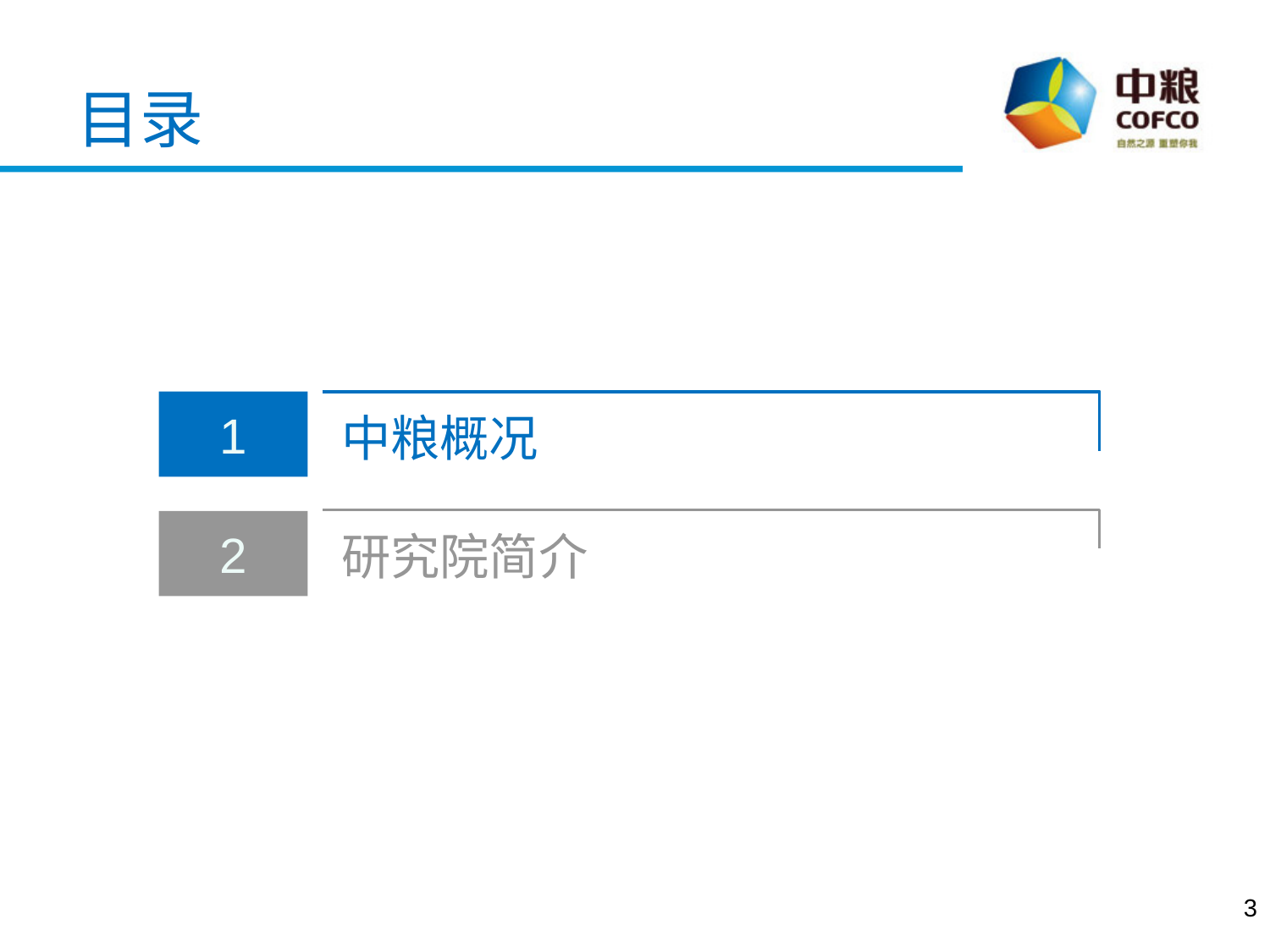

# 目录
1

中粮概况

2
研究院简介
3